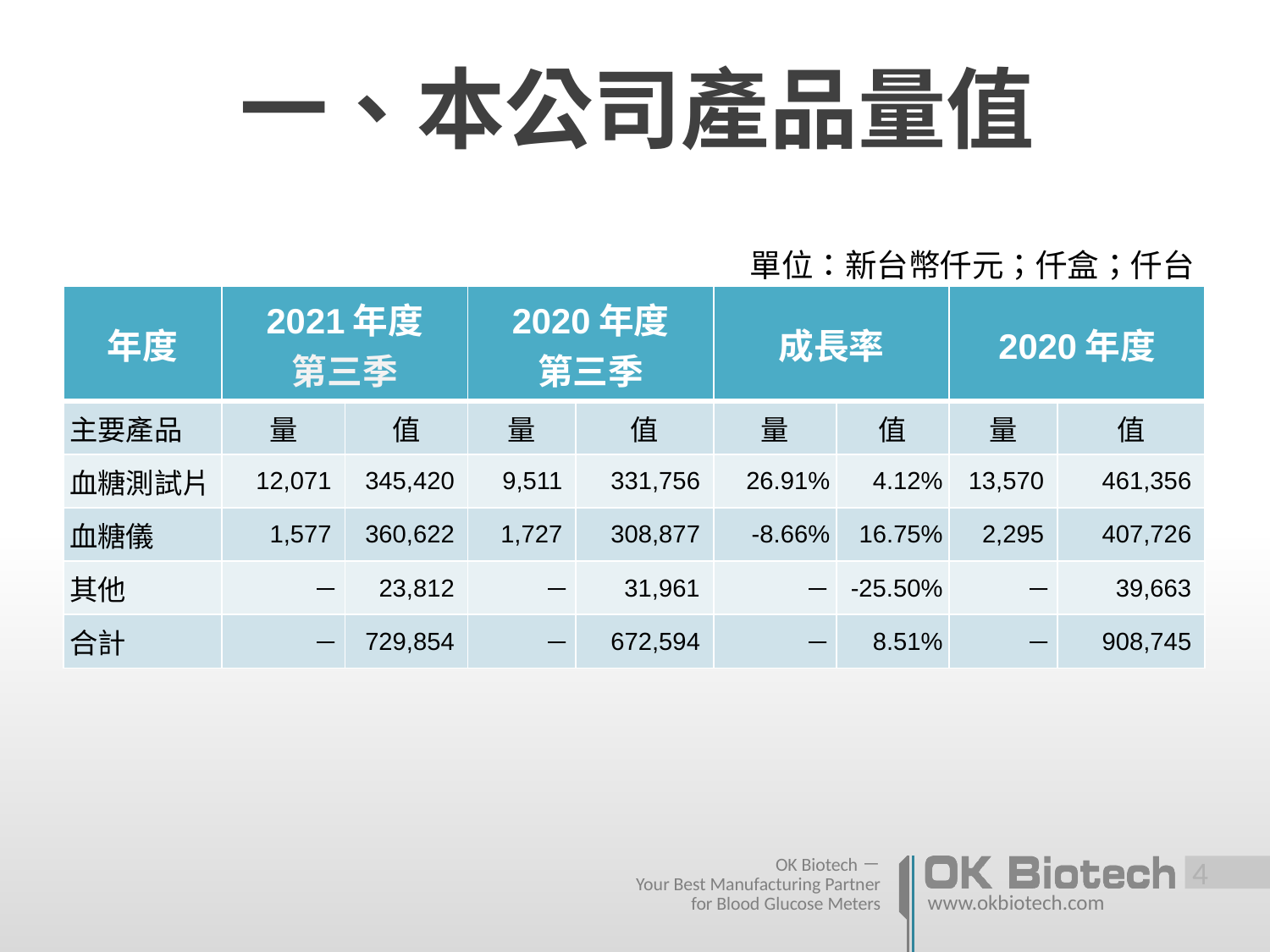

# 一、本公司產品量值
單位：新台幣仟元；仟盒；仟台
| 年度 | 2021年度 第三季 |  | 2020年度 第三季 |  | 成長率 |  | 2020年度 |  |
| --- | --- | --- | --- | --- | --- | --- | --- | --- |
| 主要產品 | 量 | 值 | 量 | 值 | 量 | 值 | 量 | 值 |
| 血糖測試片 | 12,071 | 345,420 | 9,511 | 331,756 | 26.91% | 4.12% | 13,570 | 461,356 |
| 血糖儀 | 1,577 | 360,622 | 1,727 | 308,877 | -8.66% | 16.75% | 2,295 | 407,726 |
| 其他 | － | 23,812 | － | 31,961 | － | -25.50% | － | 39,663 |
| 合計 | － | 729,854 | － | 672,594 | － | 8.51% | － | 908,745 |
 4